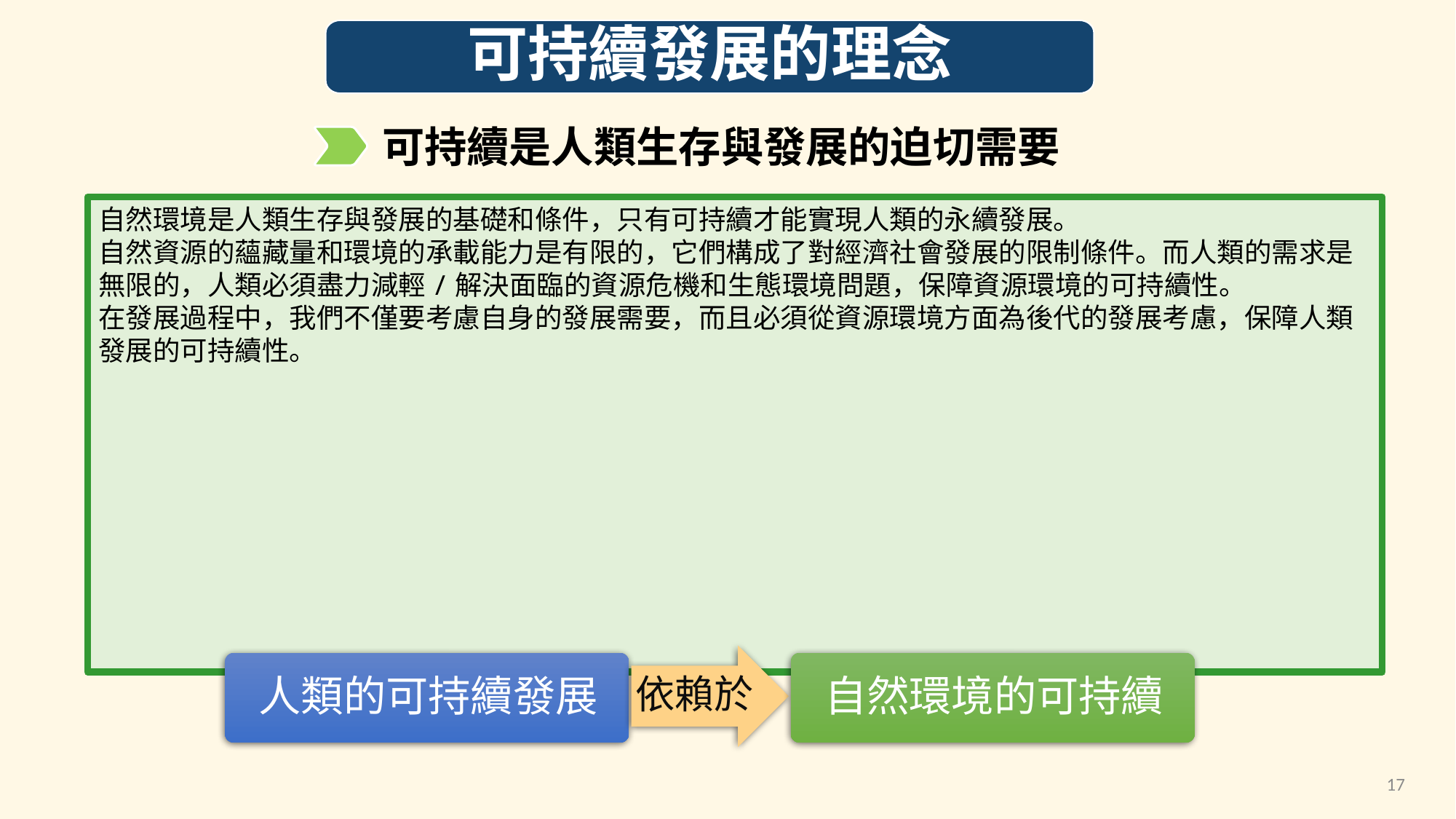

可持續發展的理念

可持續是人類生存與發展的迫切需要

自然環境是人類生存與發展的基礎和條件，只有可持續才能實現人類的永續發展。
自然資源的蘊藏量和環境的承載能力是有限的，它們構成了對經濟社會發展的限制條件。而人類的需求是無限的，人類必須盡力減輕/解決面臨的資源危機和生態環境問題，保障資源環境的可持續性。
在發展過程中，我們不僅要考慮自身的發展需要，而且必須從資源環境方面為後代的發展考慮，保障人類發展的可持續性。
人類的可持續發展
依賴於
自然環境的可持續